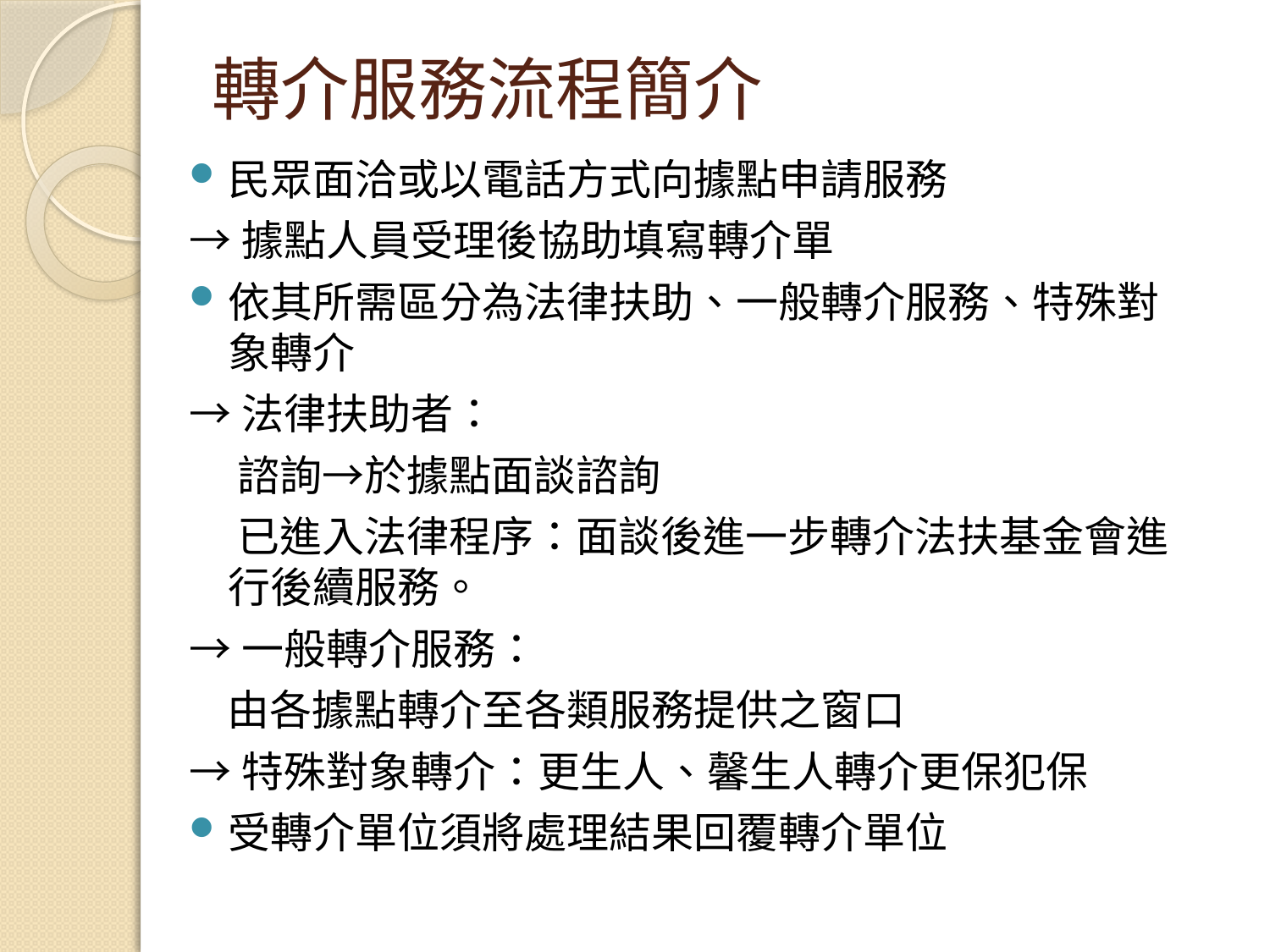

# 轉介服務流程簡介
民眾面洽或以電話方式向據點申請服務
→據點人員受理後協助填寫轉介單
依其所需區分為法律扶助、一般轉介服務、特殊對象轉介
→法律扶助者：
    諮詢→於據點面談諮詢
    已進入法律程序：面談後進一步轉介法扶基金會進行後續服務。
→一般轉介服務：
   由各據點轉介至各類服務提供之窗口
→特殊對象轉介：更生人、馨生人轉介更保犯保
受轉介單位須將處理結果回覆轉介單位